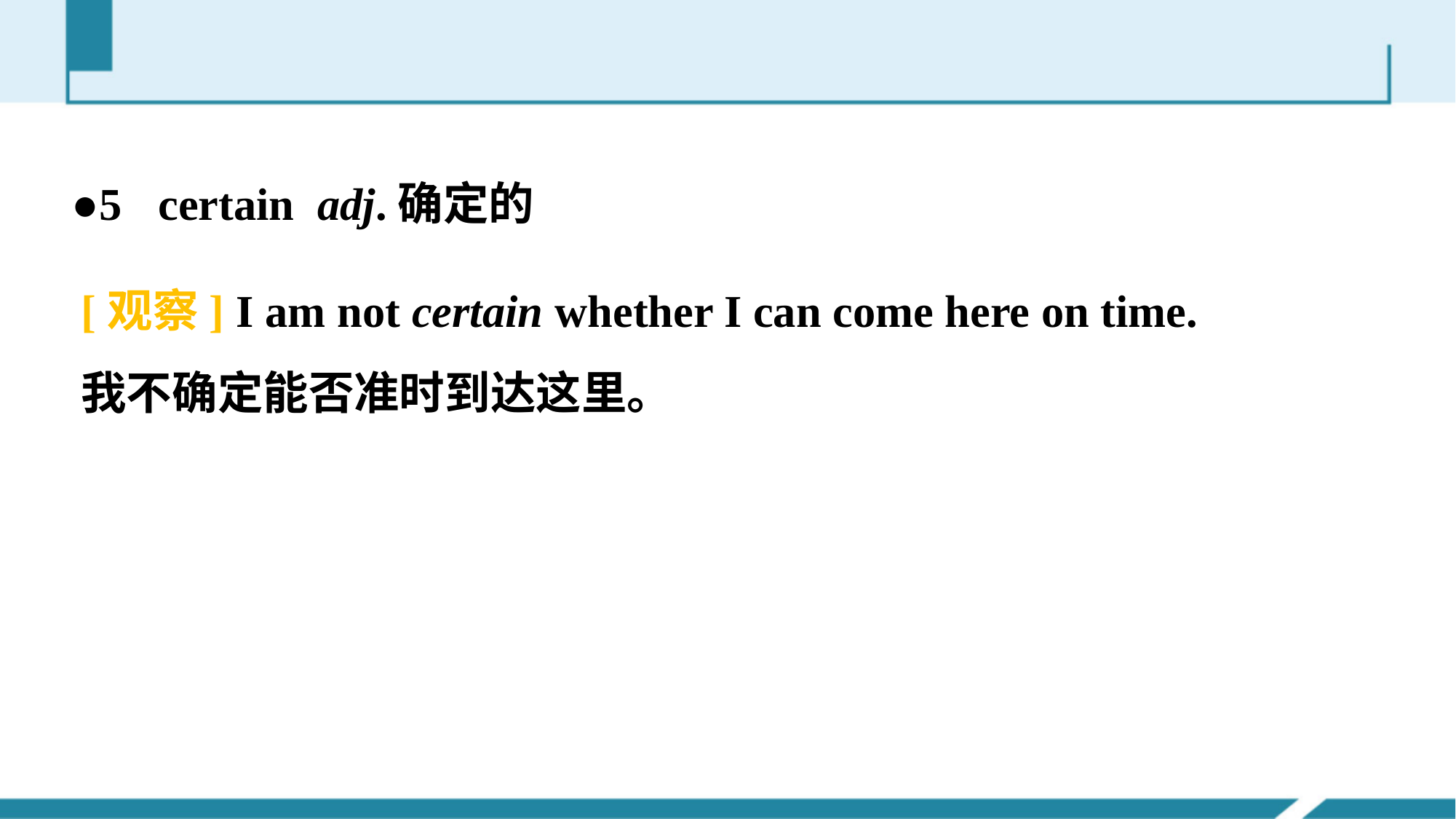

●5   certain  adj.确定的
[观察] I am not certain whether I can come here on time.
我不确定能否准时到达这里。